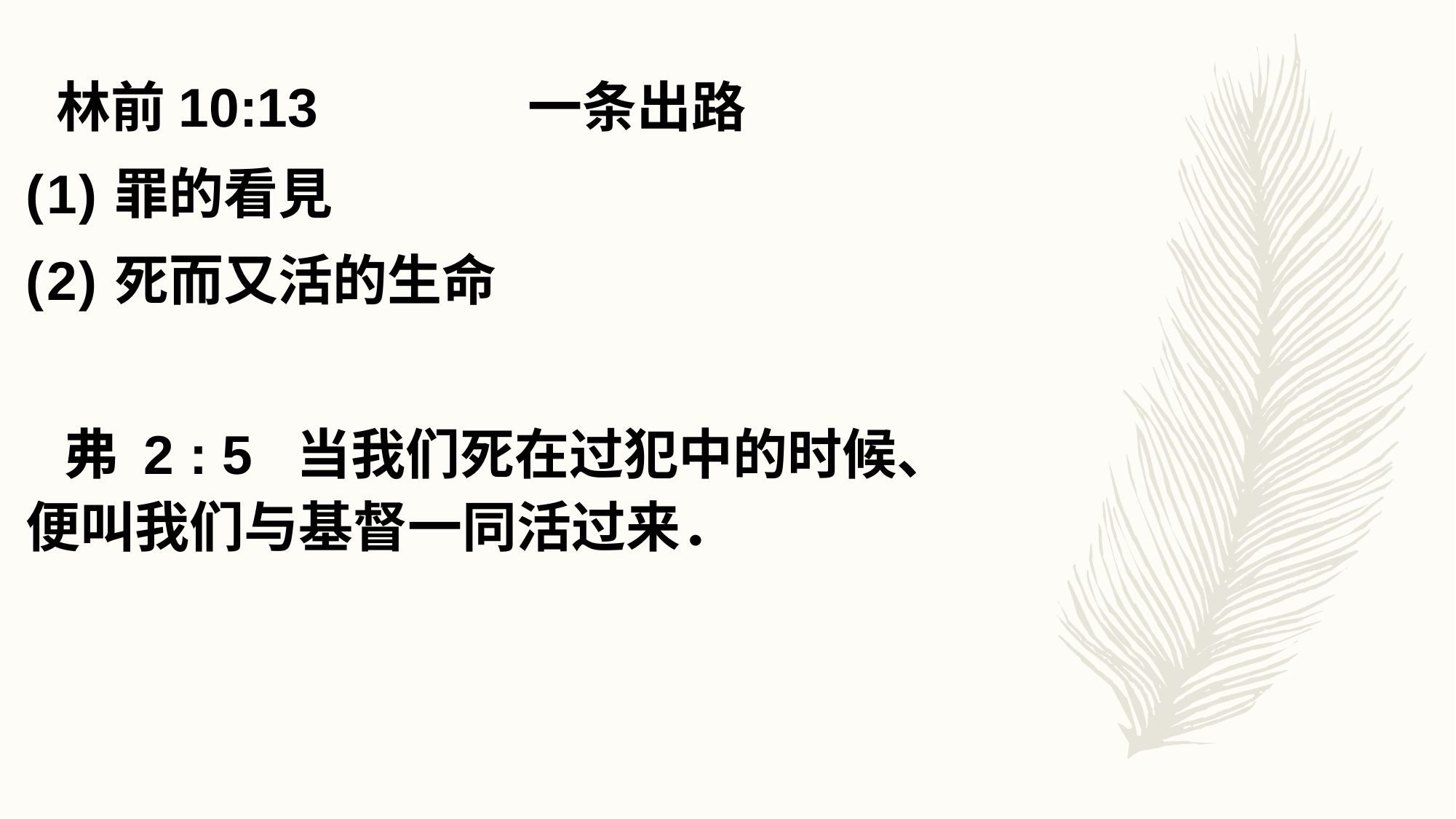

林前10:13             一条出路
罪的看見
死而又活的生命

  弗 2 : 5  当我们死在过犯中的时候、便叫我们与基督一同活过来．
#